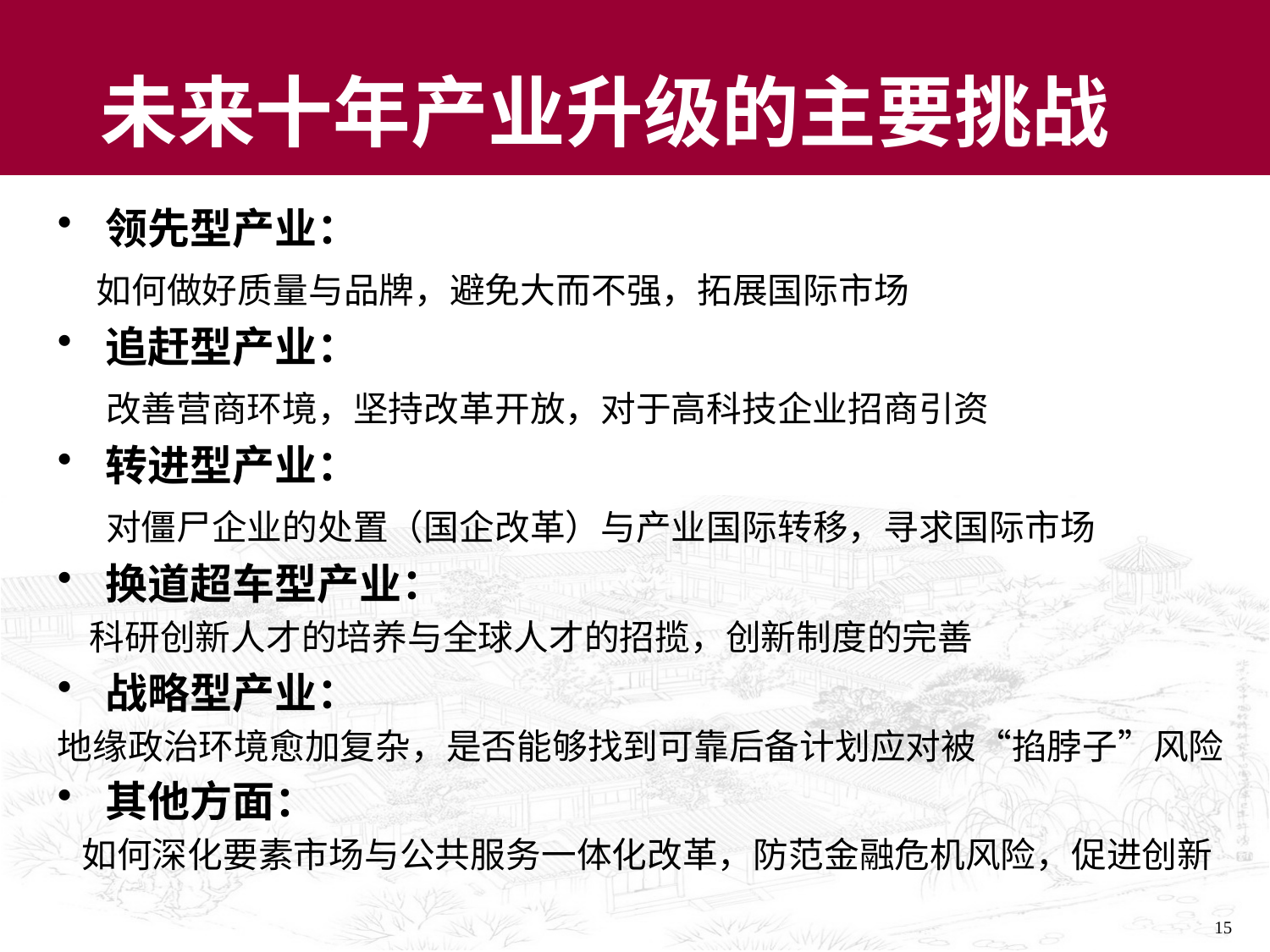

# 未来十年产业升级的主要挑战
领先型产业：
   如何做好质量与品牌，避免大而不强，拓展国际市场
追赶型产业：
    改善营商环境，坚持改革开放，对于高科技企业招商引资
转进型产业：
    对僵尸企业的处置（国企改革）与产业国际转移，寻求国际市场
换道超车型产业：
   科研创新人才的培养与全球人才的招揽，创新制度的完善
战略型产业：
地缘政治环境愈加复杂，是否能够找到可靠后备计划应对被“掐脖子”风险
其他方面：
  如何深化要素市场与公共服务一体化改革，防范金融危机风险，促进创新

15